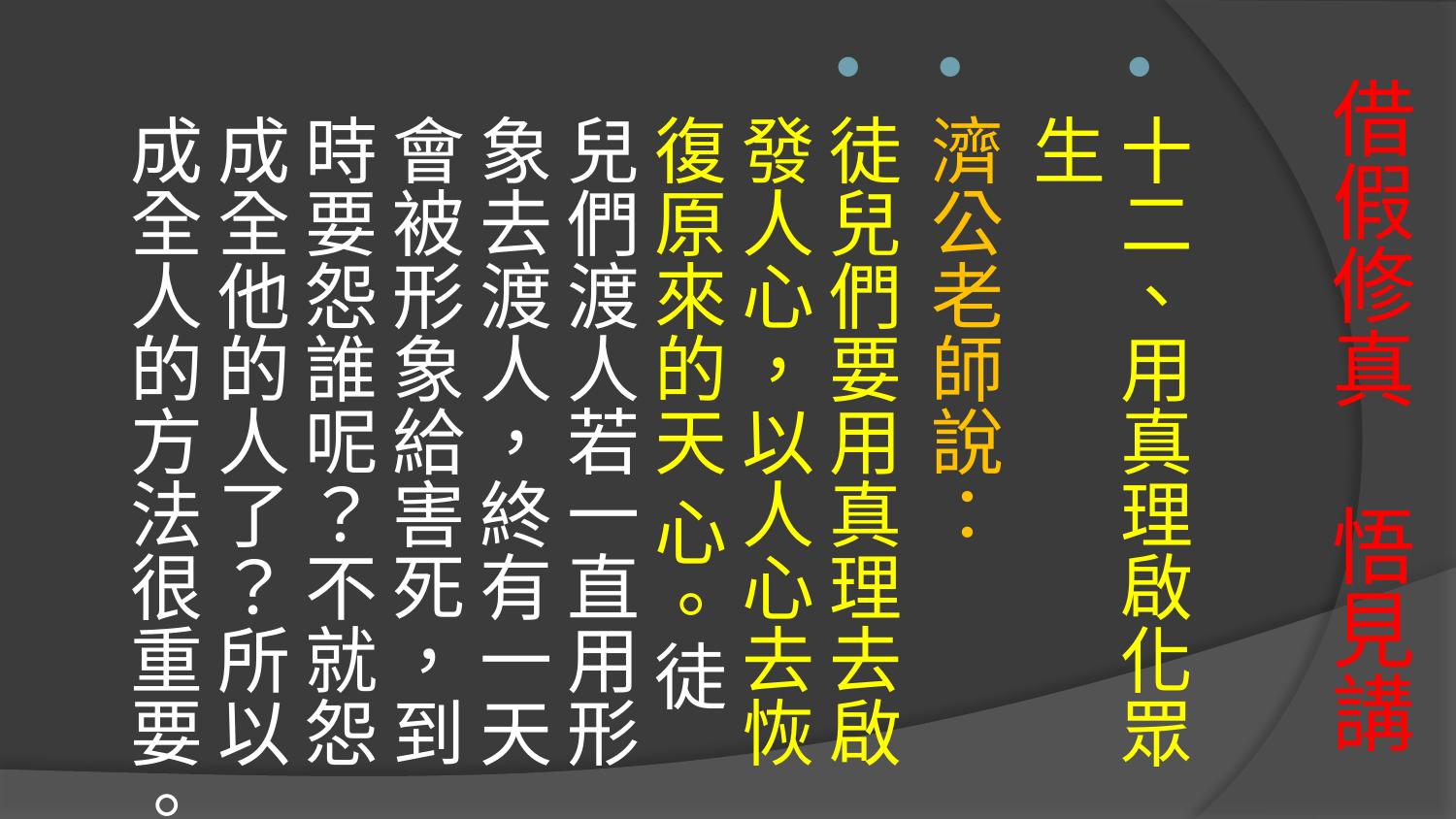

十二、用真理啟化眾生
濟公老師說：
徒兒們要用真理去啟發人心，以人心去恢復原來的天 心。徒兒們渡人若一直用形象去渡人，終有一天會被形象給害死，到 時要怨誰呢？不就怨成全他的人了？所以成全人的方法很重要。

# 借假修真     悟見講